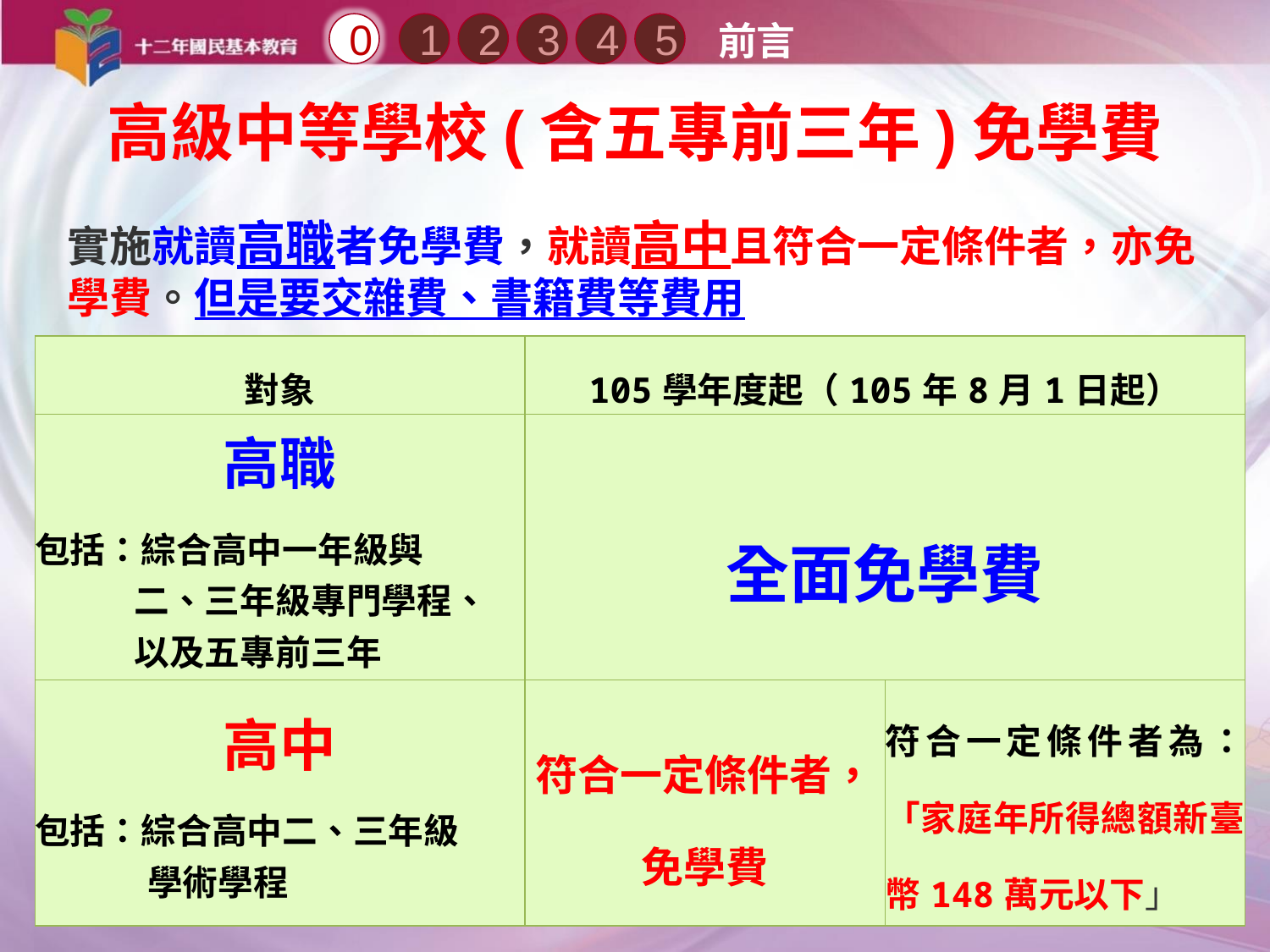

前言
0
1
2
3
4
5
高級中等學校(含五專前三年)免學費
實施就讀高職者免學費，就讀高中且符合一定條件者，亦免學費。但是要交雜費、書籍費等費用
| 對象 | 105學年度起（105年8月1日起） |  |
| --- | --- | --- |
| 高職 包括：綜合高中一年級與 二、三年級專門學程、 以及五專前三年 | 全面免學費 |  |
| 高中 包括：綜合高中二、三年級 學術學程 | 符合一定條件者，免學費 | 符合一定條件者為：「家庭年所得總額新臺幣148萬元以下」 |
12